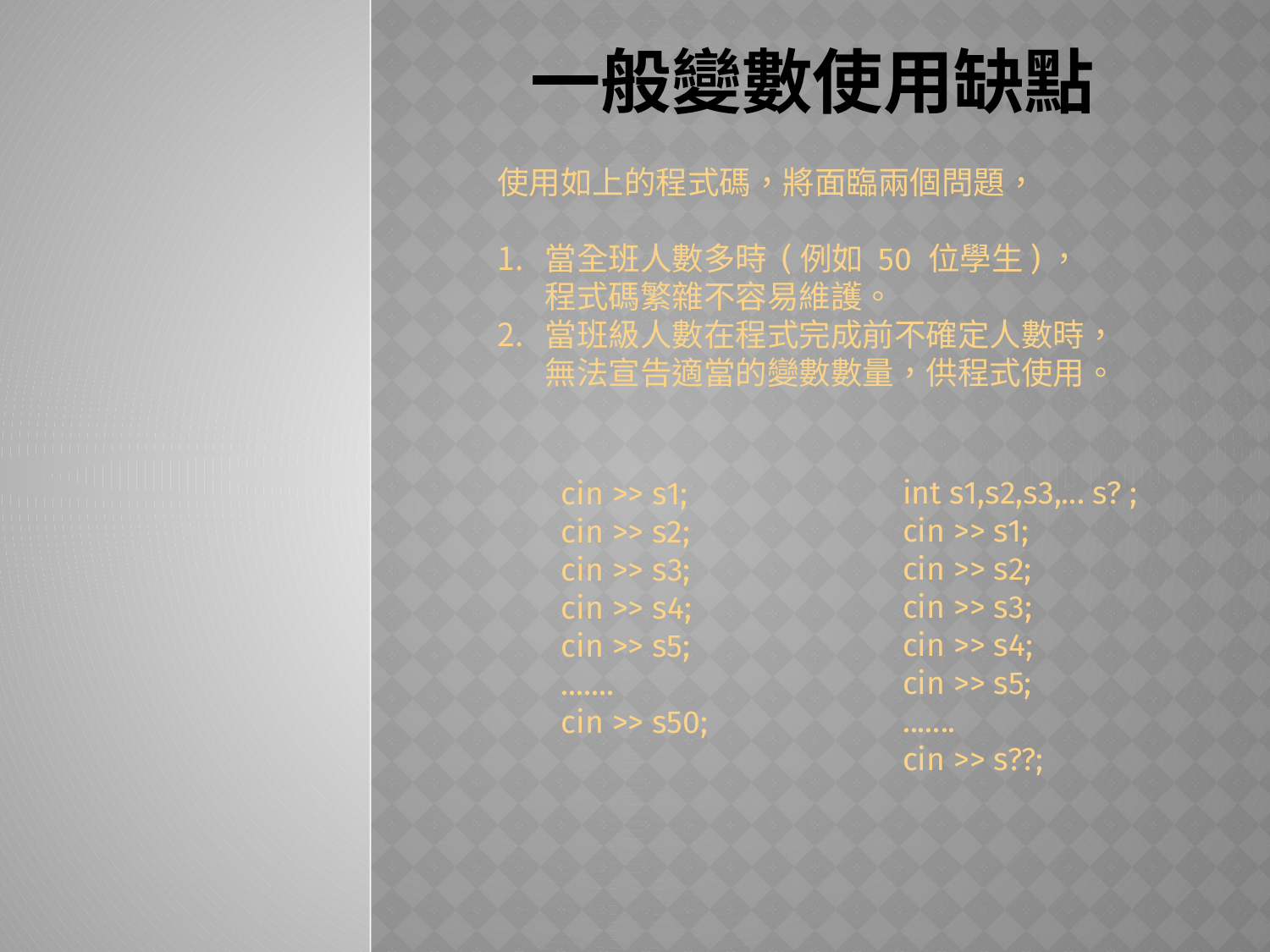

# 一般變數使用缺點
使用如上的程式碼，將面臨兩個問題，

當全班人數多時 (例如 50 位學生)，程式碼繁雜不容易維護。
當班級人數在程式完成前不確定人數時，無法宣告適當的變數數量，供程式使用。

int s1,s2,s3,... s? ;
cin >> s1;
cin >> s2;
cin >> s3;
cin >> s4;
cin >> s5;
.......
cin >> s??;
cin >> s1;
cin >> s2;
cin >> s3;
cin >> s4;
cin >> s5;
.......
cin >> s50;